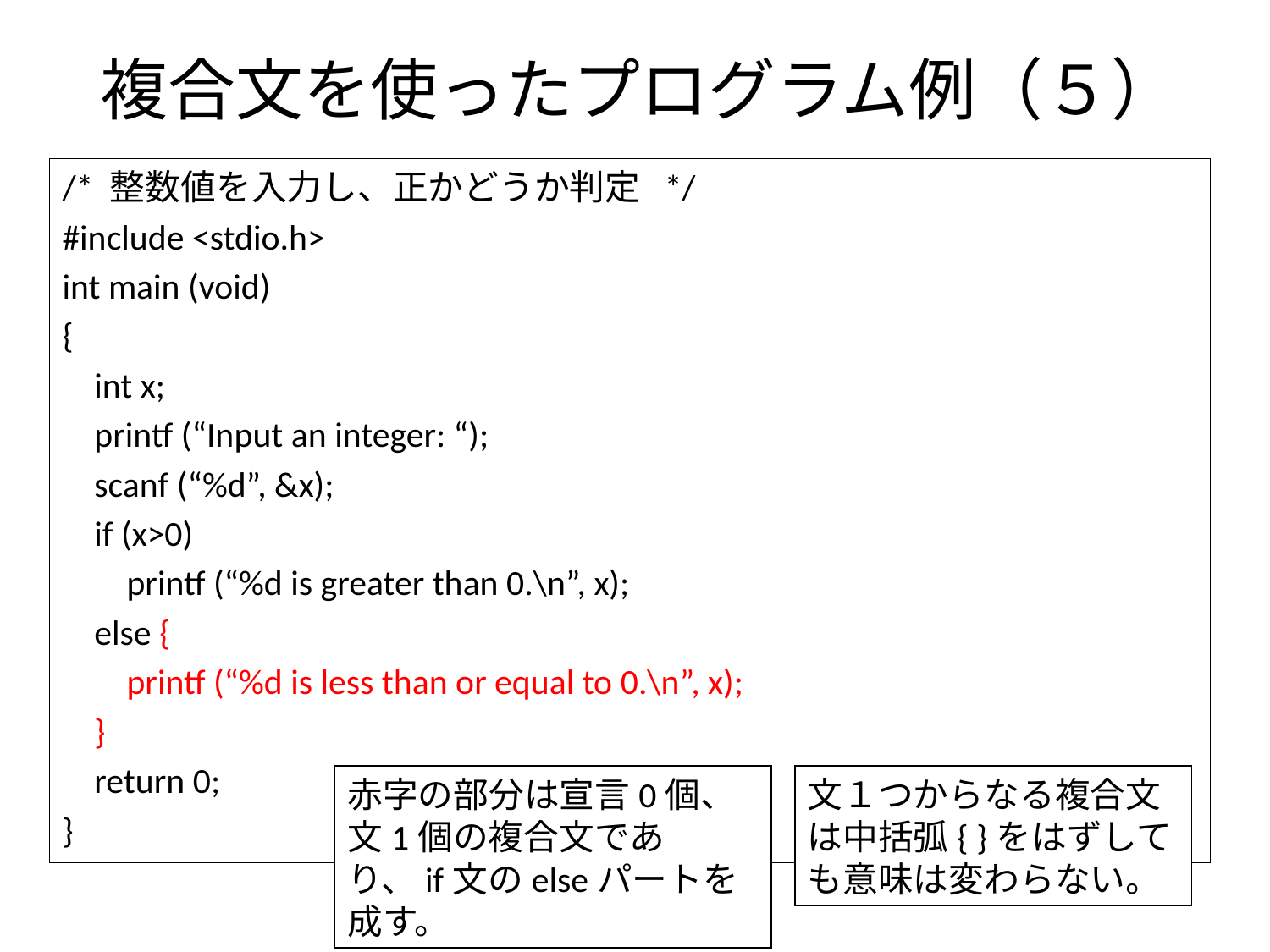

# 複合文を使ったプログラム例（５）
/* 整数値を入力し、正かどうか判定  */
#include <stdio.h>
int main (void)
{
    int x;
    printf (“Input an integer: “);
    scanf (“%d”, &x);
    if (x>0)
        printf (“%d is greater than 0.\n”, x);
    else {
        printf (“%d is less than or equal to 0.\n”, x);
    }
    return 0;
}
赤字の部分は宣言0個、文1個の複合文であり、if文のelseパートを成す。
文１つからなる複合文は中括弧{ }をはずしても意味は変わらない。